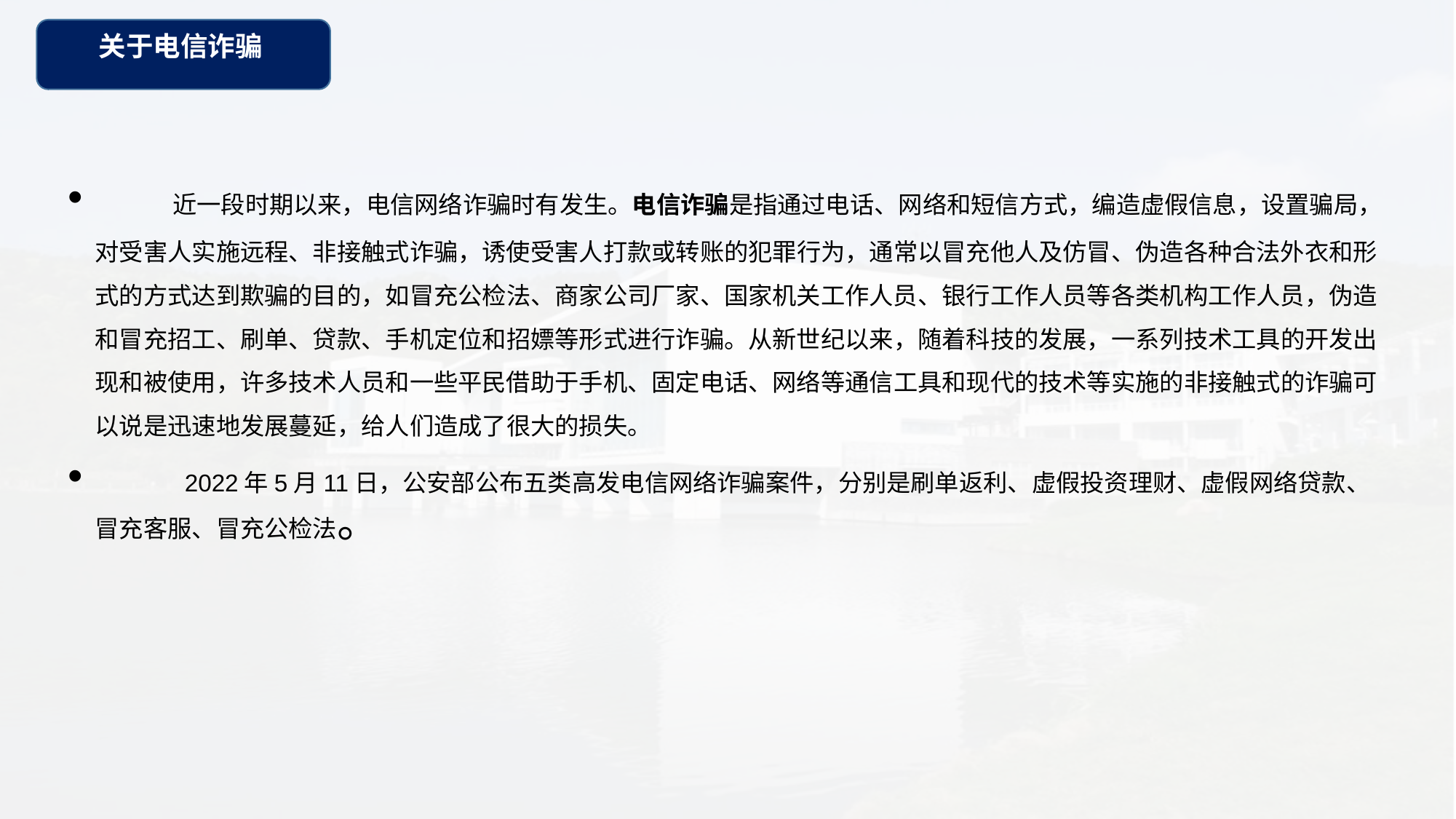

关于电信诈骗
        近一段时期以来，电信网络诈骗时有发生。电信诈骗是指通过电话、网络和短信方式，编造虚假信息，设置骗局，对受害人实施远程、非接触式诈骗，诱使受害人打款或转账的犯罪行为，通常以冒充他人及仿冒、伪造各种合法外衣和形式的方式达到欺骗的目的，如冒充公检法、商家公司厂家、国家机关工作人员、银行工作人员等各类机构工作人员，伪造和冒充招工、刷单、贷款、手机定位和招嫖等形式进行诈骗。从新世纪以来，随着科技的发展，一系列技术工具的开发出现和被使用，许多技术人员和一些平民借助于手机、固定电话、网络等通信工具和现代的技术等实施的非接触式的诈骗可以说是迅速地发展蔓延，给人们造成了很大的损失。
        2022年5月11日，公安部公布五类高发电信网络诈骗案件，分别是刷单返利、虚假投资理财、虚假网络贷款、冒充客服、冒充公检法。